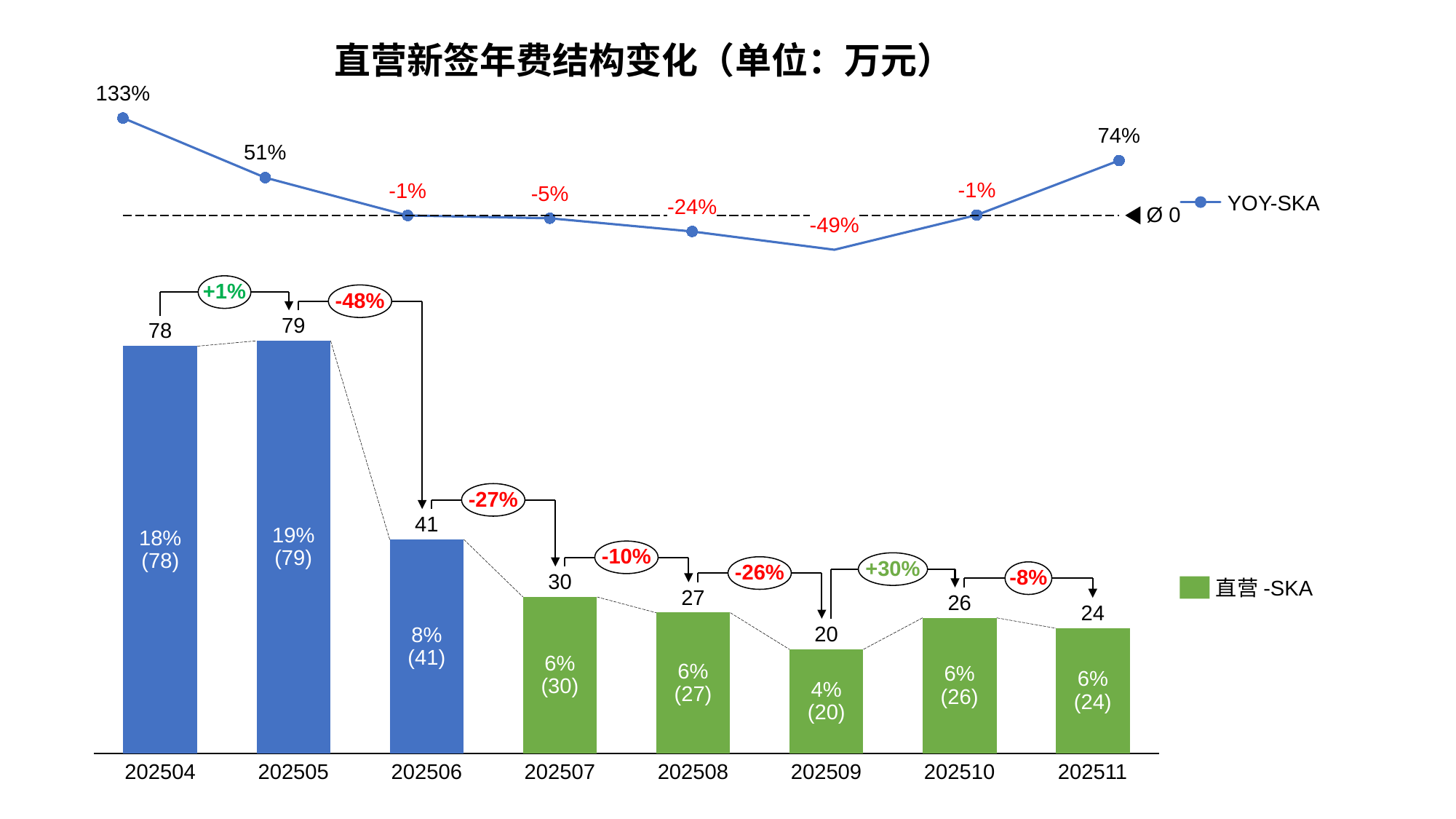

直营新签年费结构变化（单位：万元）
133%

### Chart

| Category |  |
|---|---|
74%
51%
-1%
-1%
-5%
YOY-SKA
-24%

Ø 0

-49%
+1%
-48%
79
78

### Chart

| Category |  |
|---|---|
-27%
41
19%
(79)
18%
(78)
-10%
+30%
-26%
-8%
30

直营-SKA
27
26
24
20
8%
(41)
6%
(30)
6%
(27)
6%
(26)
6%
(24)
4%
(20)
202504
202505
202506
202507
202508
202509
202510
202511